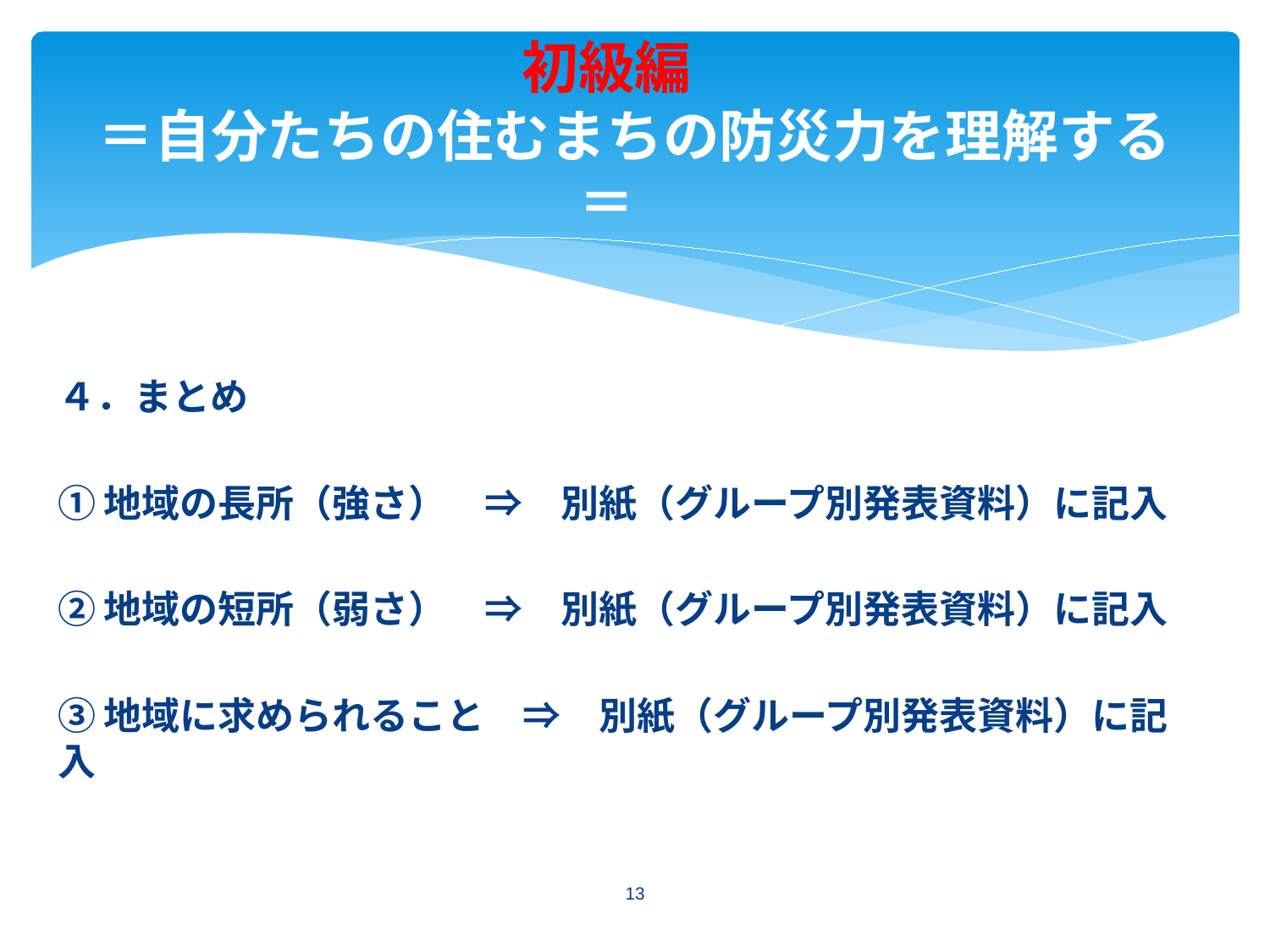

# 初級編　 ＝自分たちの住むまちの防災力を理解する＝
４．まとめ

①地域の長所（強さ）　⇒　別紙（グループ別発表資料）に記入

②地域の短所（弱さ）　⇒　別紙（グループ別発表資料）に記入

③地域に求められること　⇒　別紙（グループ別発表資料）に記入
13